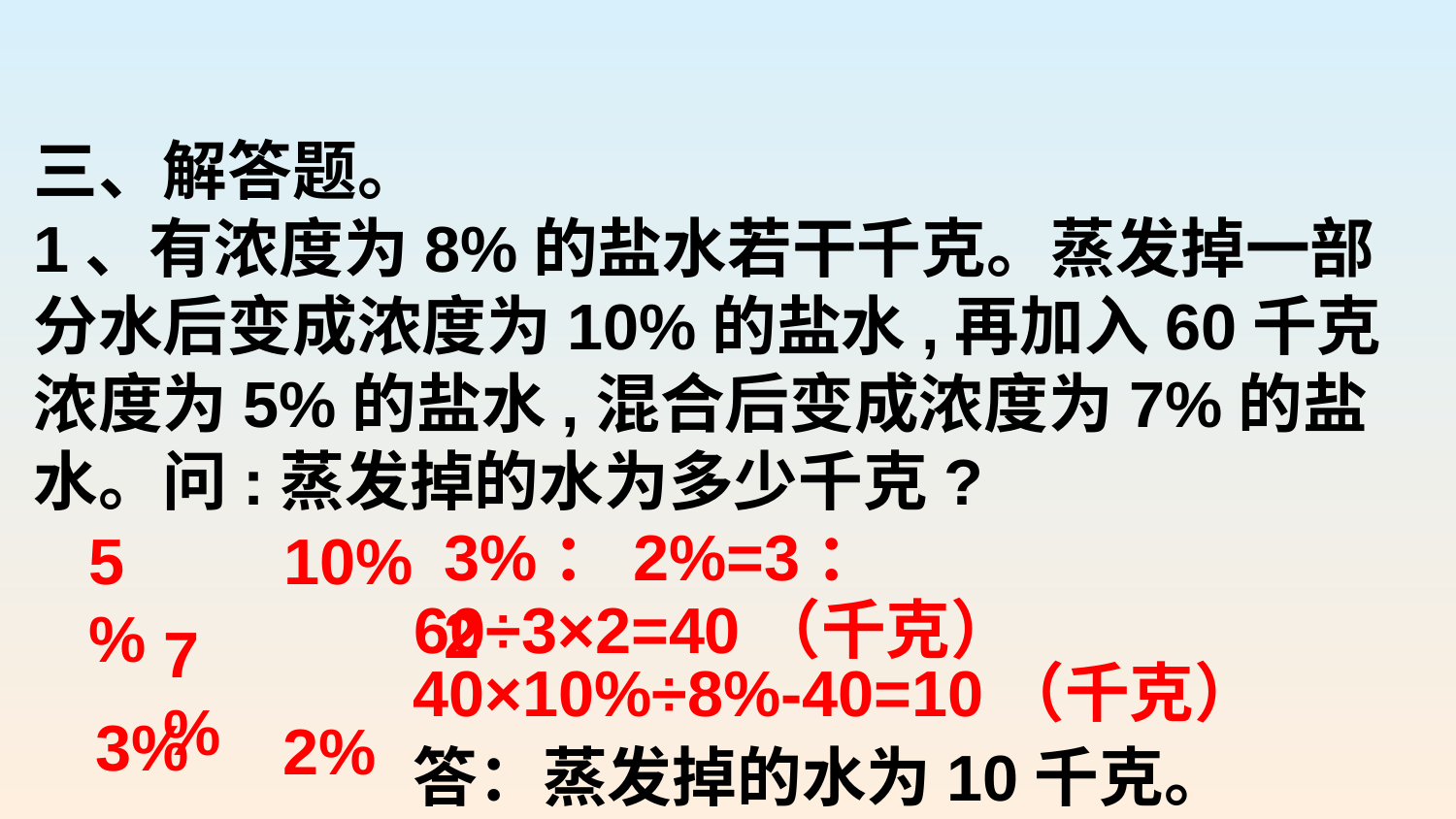

三、解答题。
1、有浓度为8%的盐水若干千克。蒸发掉一部分水后变成浓度为10%的盐水,再加入60千克浓度为5%的盐水,混合后变成浓度为7%的盐水。问:蒸发掉的水为多少千克?

3%：2%=3：2
10%
5%
60÷3×2=40（千克）
7%
40×10%÷8%-40=10（千克）
3%
2%
答：蒸发掉的水为10千克。